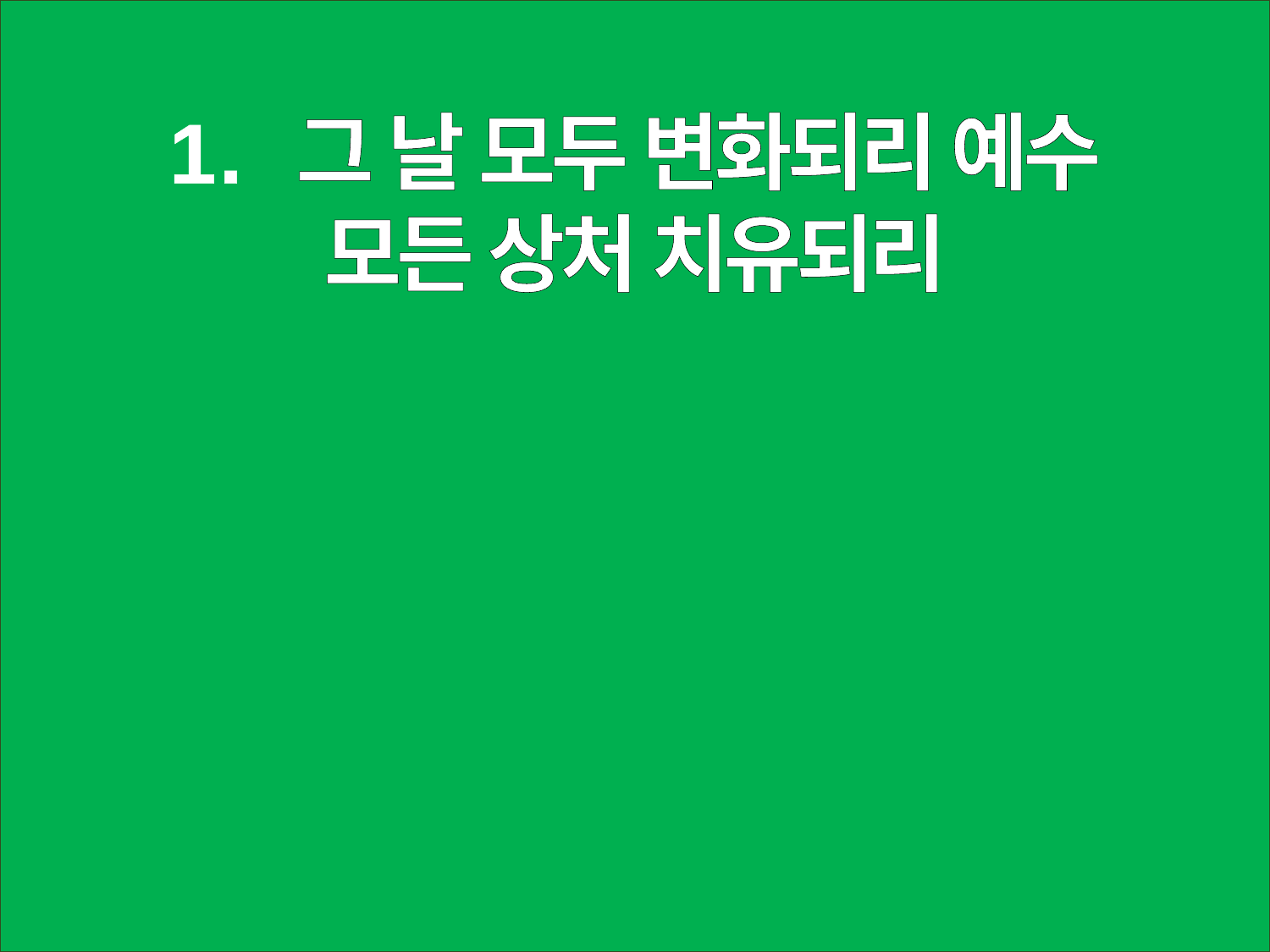

그 날 모두 변화되리 예수
모든 상처 치유되리